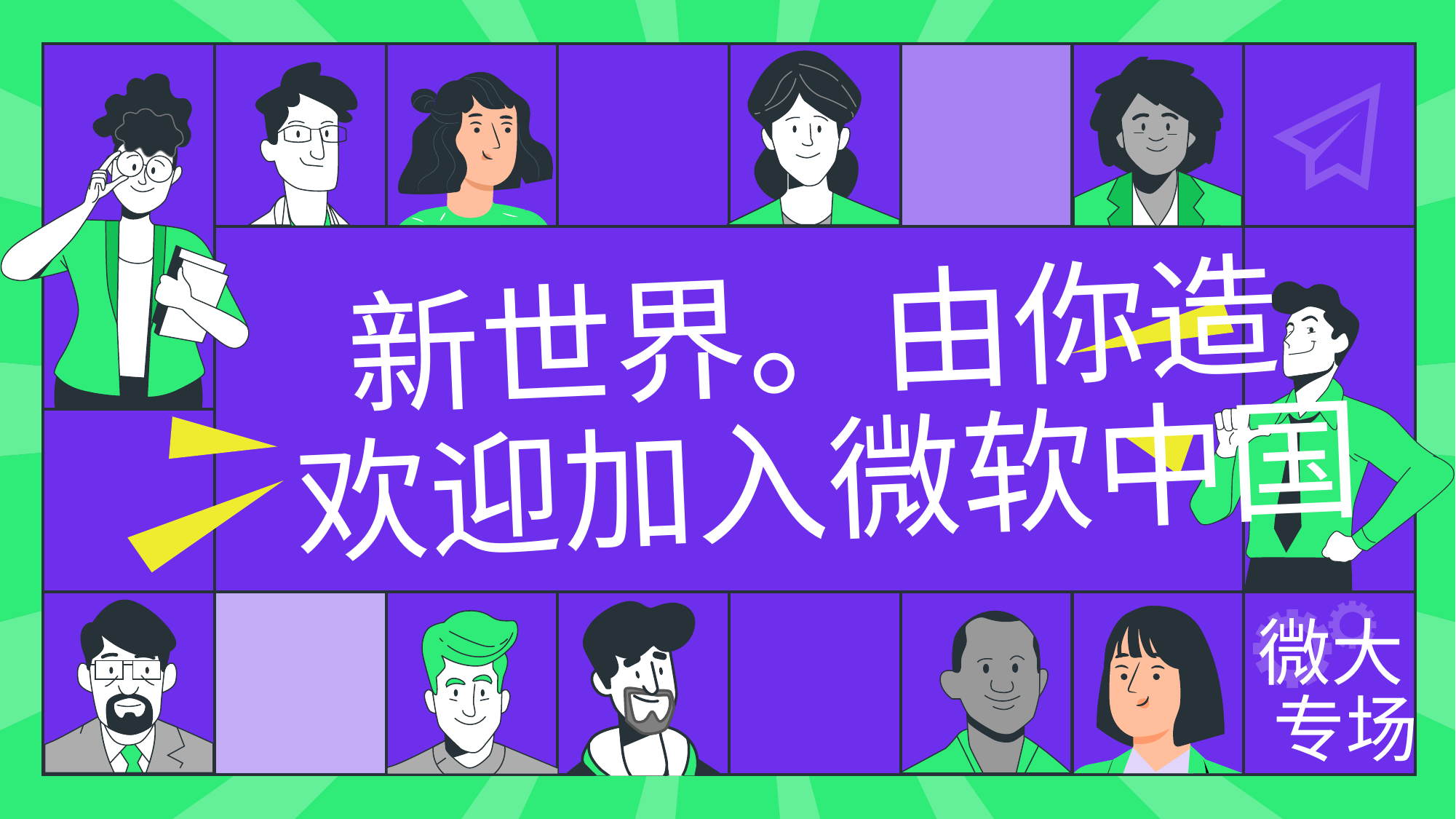

|  |  |  |  |  |  |  |  |
| --- | --- | --- | --- | --- | --- | --- | --- |
|  |  |  |  |  |  |  |  |
|  |  |  |  |  |  |  |  |
|  |  |  |  |  |  |  |  |

新世界。由你造

欢迎加入微软中国

微大

专场